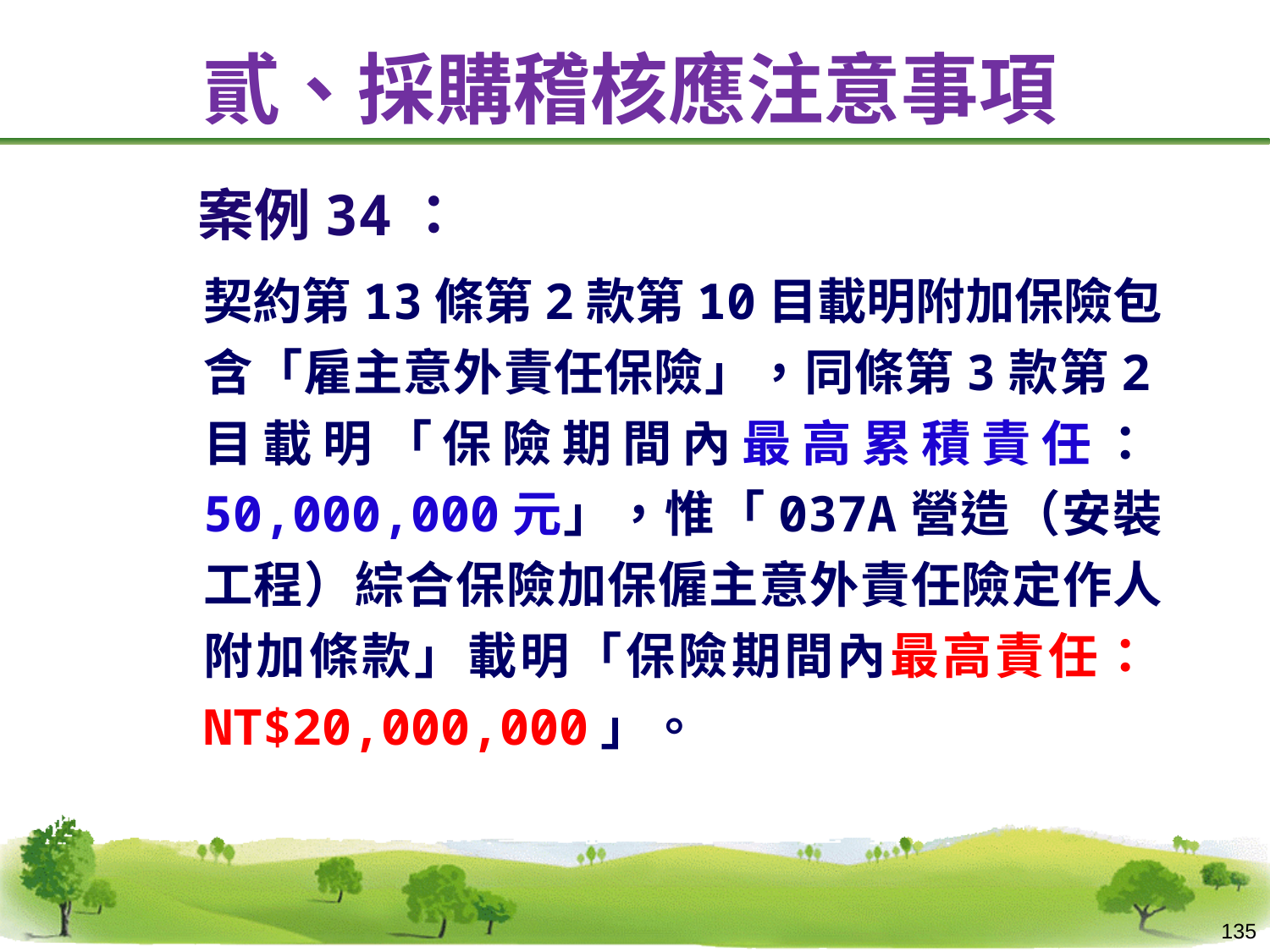

# 貳、採購稽核應注意事項
　案例34：
契約第13條第2款第10目載明附加保險包含「雇主意外責任保險」，同條第3款第2目載明「保險期間內最高累積責任：50,000,000元」，惟「037A營造（安裝工程）綜合保險加保僱主意外責任險定作人附加條款」載明「保險期間內最高責任：NT$20,000,000」。
135